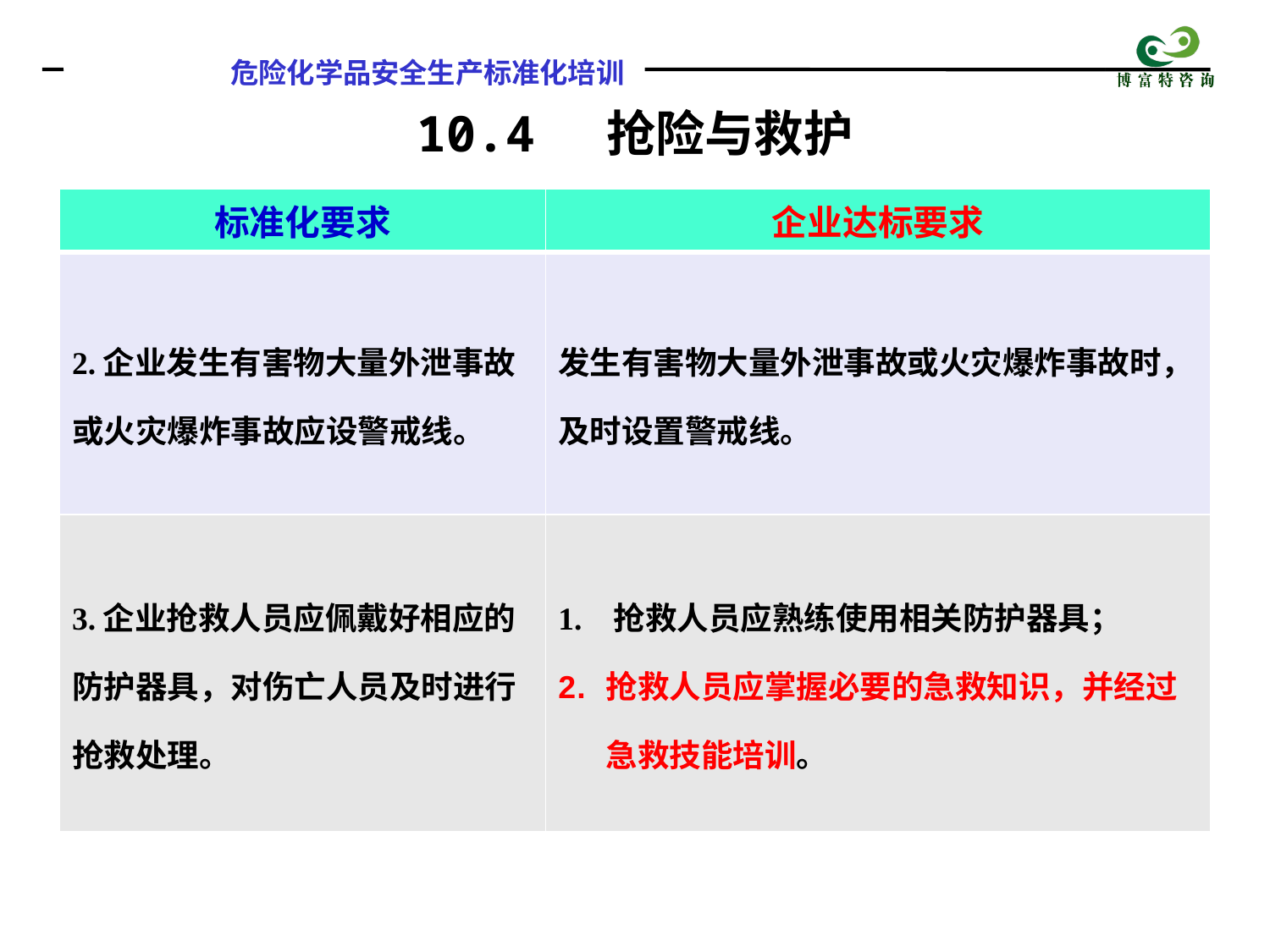

10.4  抢险与救护
| 标准化要求 | 企业达标要求 |
| --- | --- |
| 2.企业发生有害物大量外泄事故或火灾爆炸事故应设警戒线。 | 发生有害物大量外泄事故或火灾爆炸事故时，及时设置警戒线。 |
| 3.企业抢救人员应佩戴好相应的防护器具，对伤亡人员及时进行抢救处理。 | 1. 抢救人员应熟练使用相关防护器具； 抢救人员应掌握必要的急救知识，并经过急救技能培训。 |